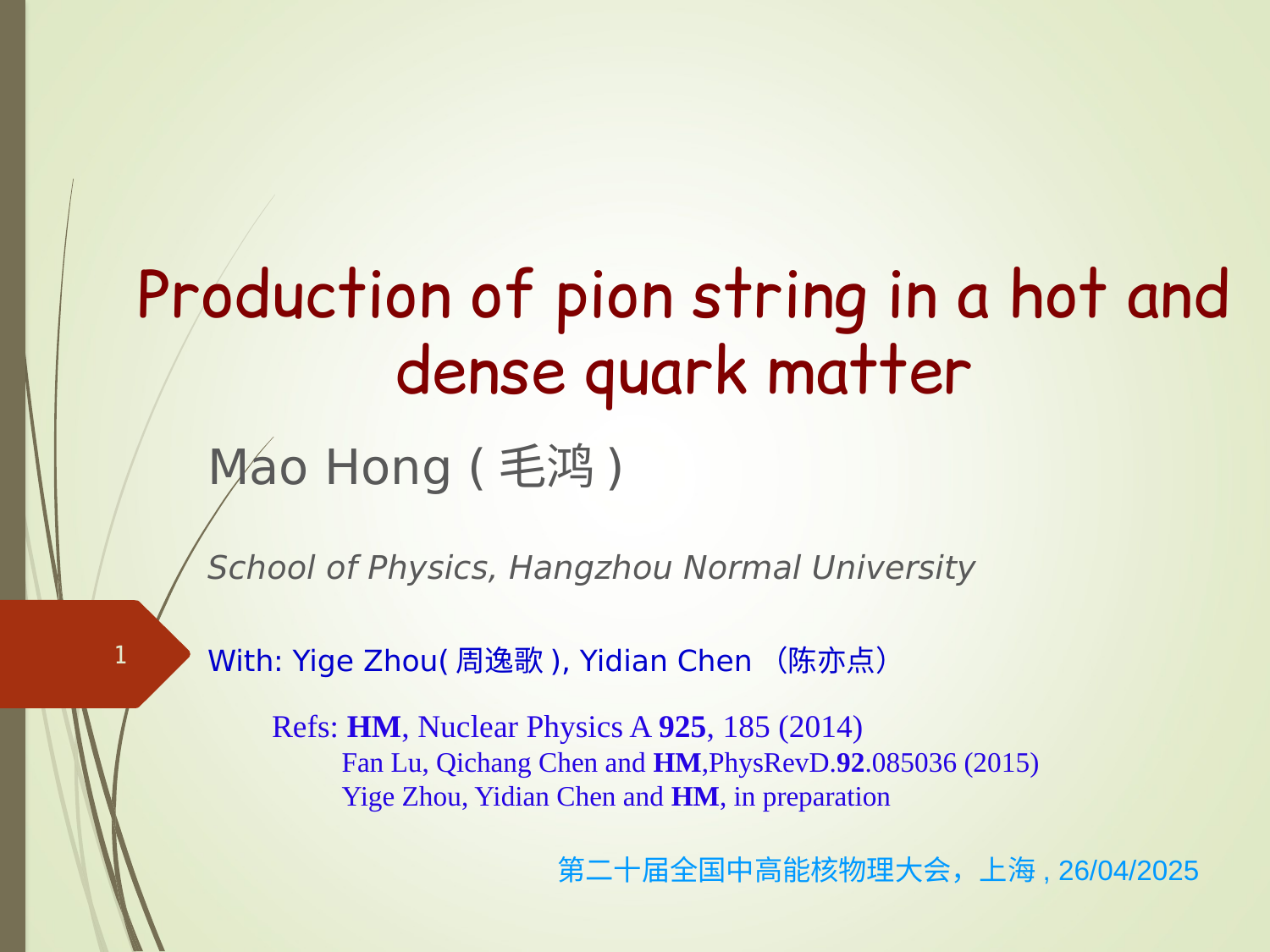

# Production of pion string in a hot and dense quark matter
Mao Hong (毛鸿)

School of Physics, Hangzhou Normal University

With: Yige Zhou(周逸歌), Yidian Chen（陈亦点）

1
Refs: HM, Nuclear Physics A 925, 185 (2014)
          Fan Lu, Qichang Chen and HM,PhysRevD.92.085036 (2015)
          Yige Zhou, Yidian Chen and HM, in preparation

第二十届全国中高能核物理大会，上海, 26/04/2025